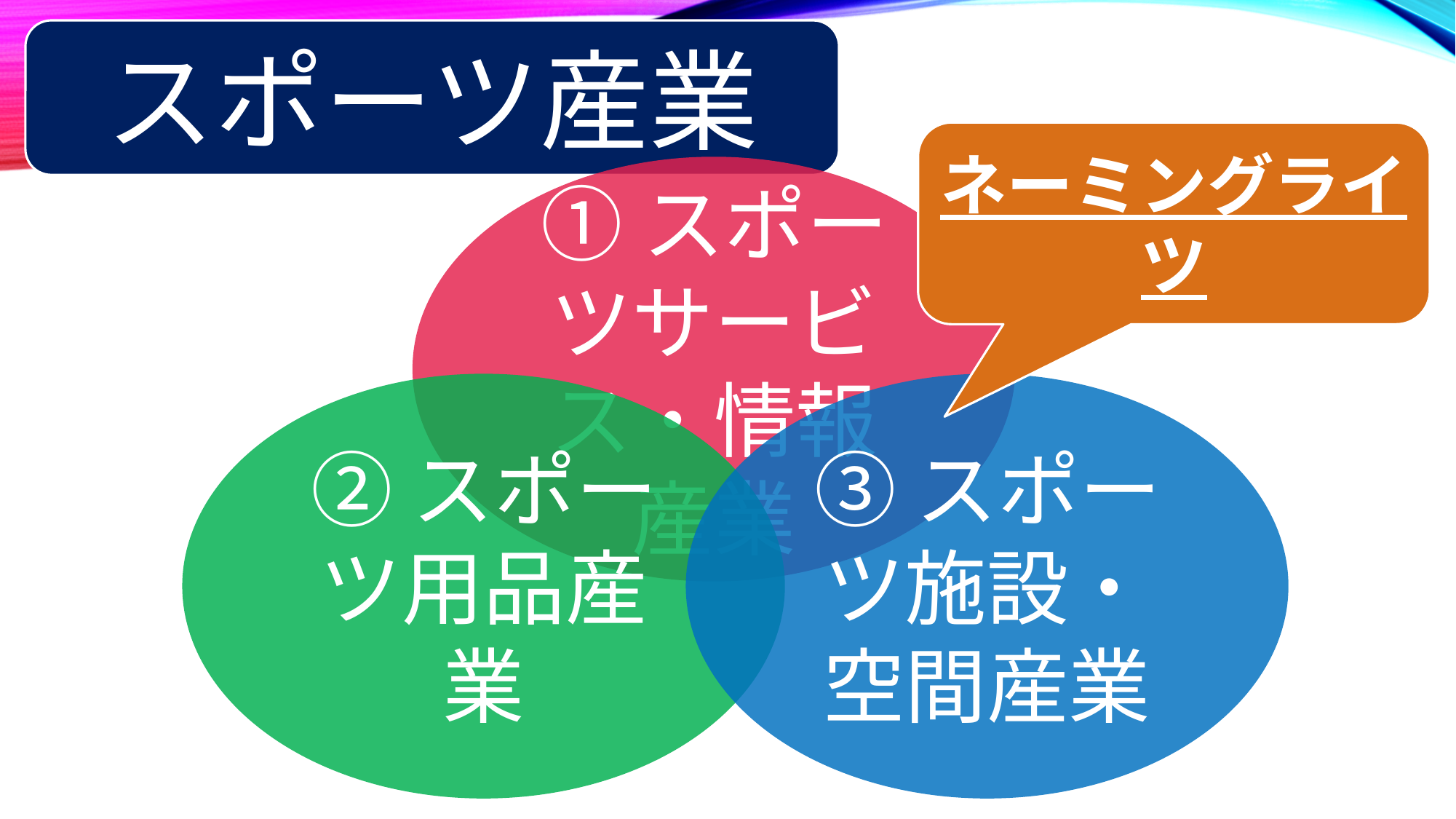

スポーツ産業
ネーミングライツ
①スポーツサービス・情報産業
②スポーツ用品産業
③スポーツ施設・空間産業